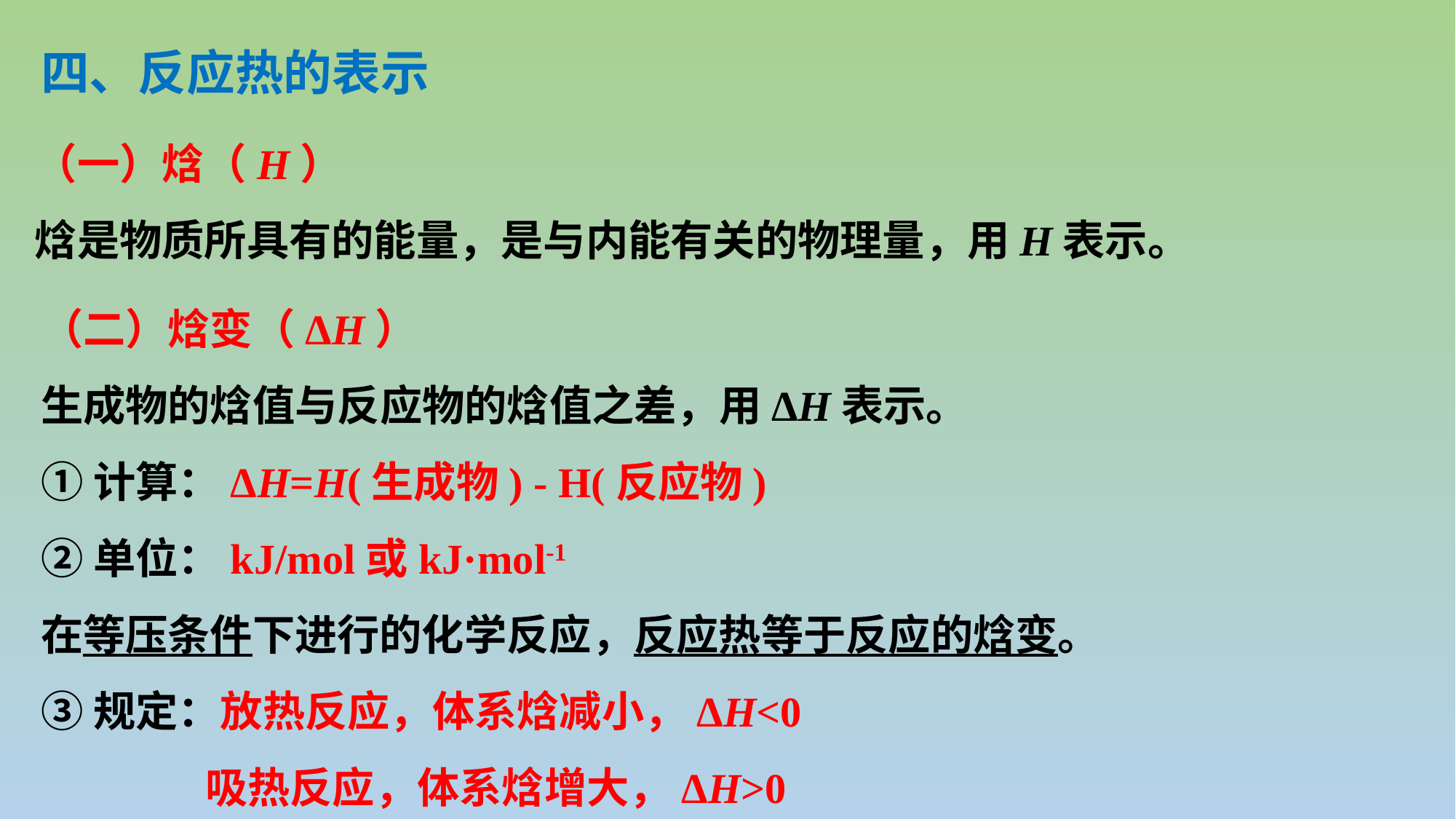

四、反应热的表示
（一）焓（H）
焓是物质所具有的能量，是与内能有关的物理量，用H表示。
（二）焓变（ΔH）
生成物的焓值与反应物的焓值之差，用ΔH表示。
①计算：ΔH=H(生成物) - H(反应物)
②单位：kJ/mol或kJ·mol-1
在等压条件下进行的化学反应，反应热等于反应的焓变。
③规定：放热反应，体系焓减小，ΔH<0
                吸热反应，体系焓增大，ΔH>0